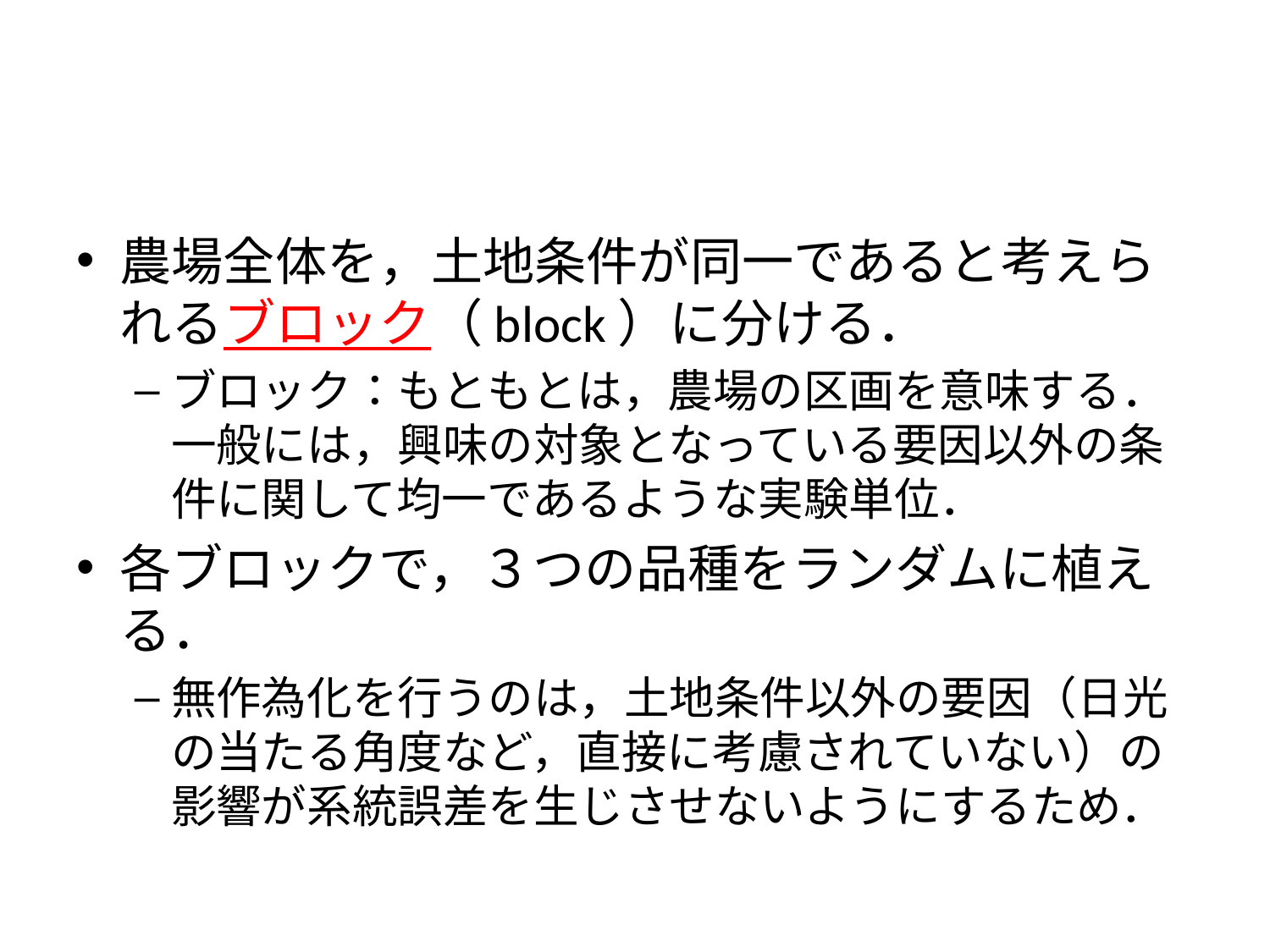

#
農場全体を，土地条件が同一であると考えられるブロック（block）に分ける．
ブロック：もともとは，農場の区画を意味する．一般には，興味の対象となっている要因以外の条件に関して均一であるような実験単位．
各ブロックで，３つの品種をランダムに植える．
無作為化を行うのは，土地条件以外の要因（日光の当たる角度など，直接に考慮されていない）の影響が系統誤差を生じさせないようにするため．